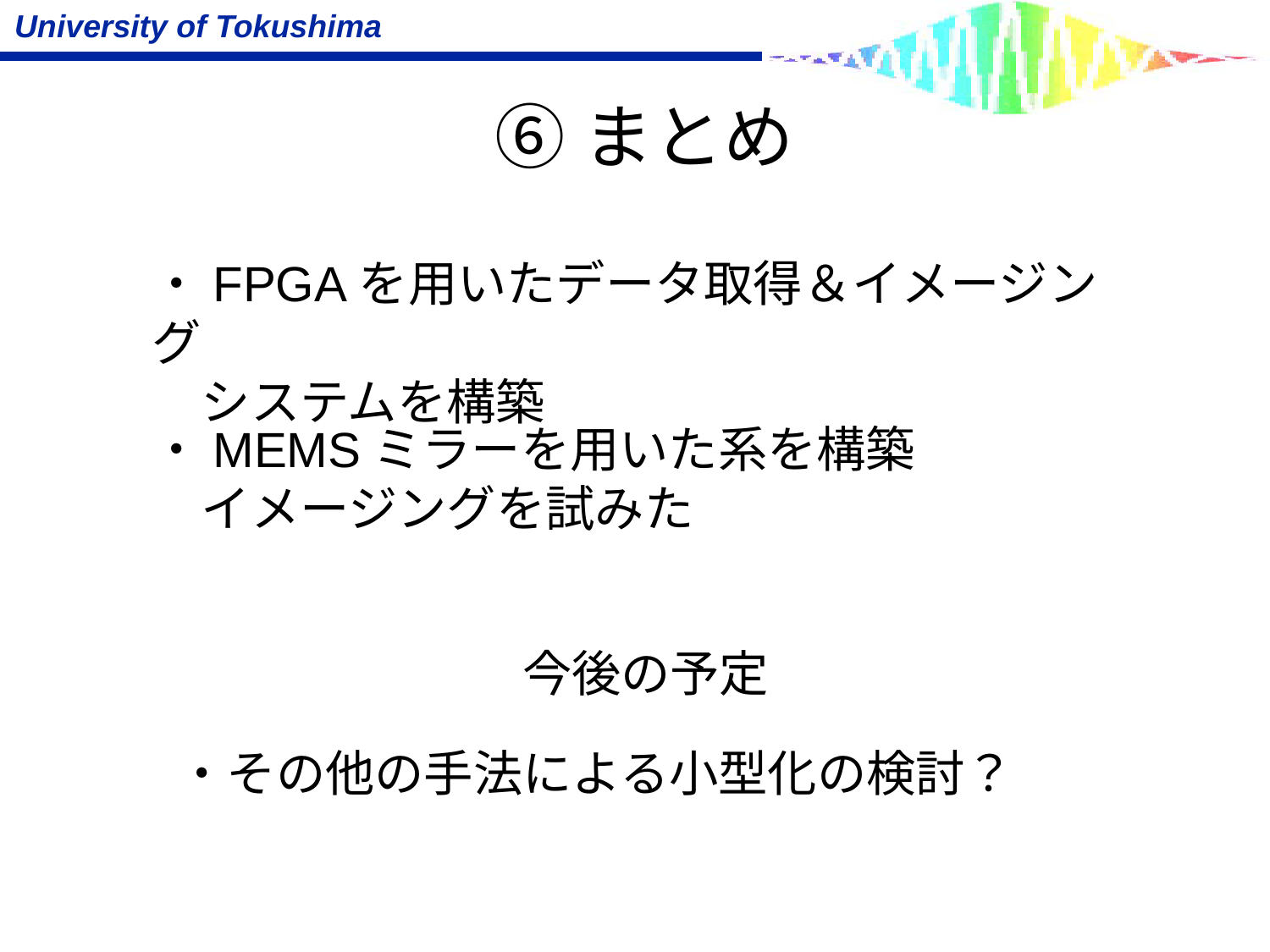

⑥まとめ
・FPGAを用いたデータ取得＆イメージング
　システムを構築
・MEMSミラーを用いた系を構築
　イメージングを試みた
今後の予定
・その他の手法による小型化の検討？